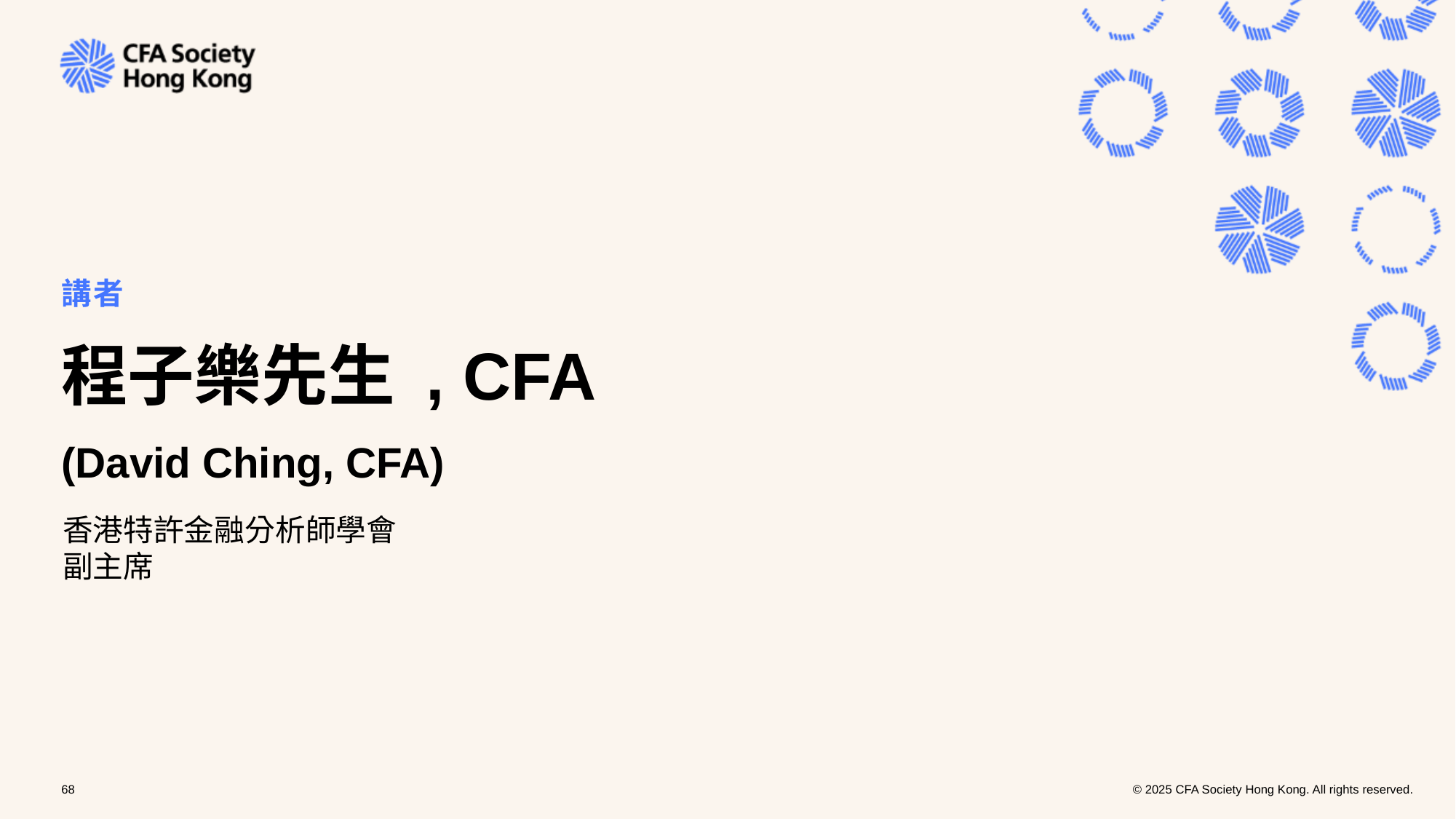

# 講者
程子樂先生 , CFA
(David Ching, CFA)
香港特許金融分析師學會
副主席
68
© 2025 CFA Society Hong Kong. All rights reserved.